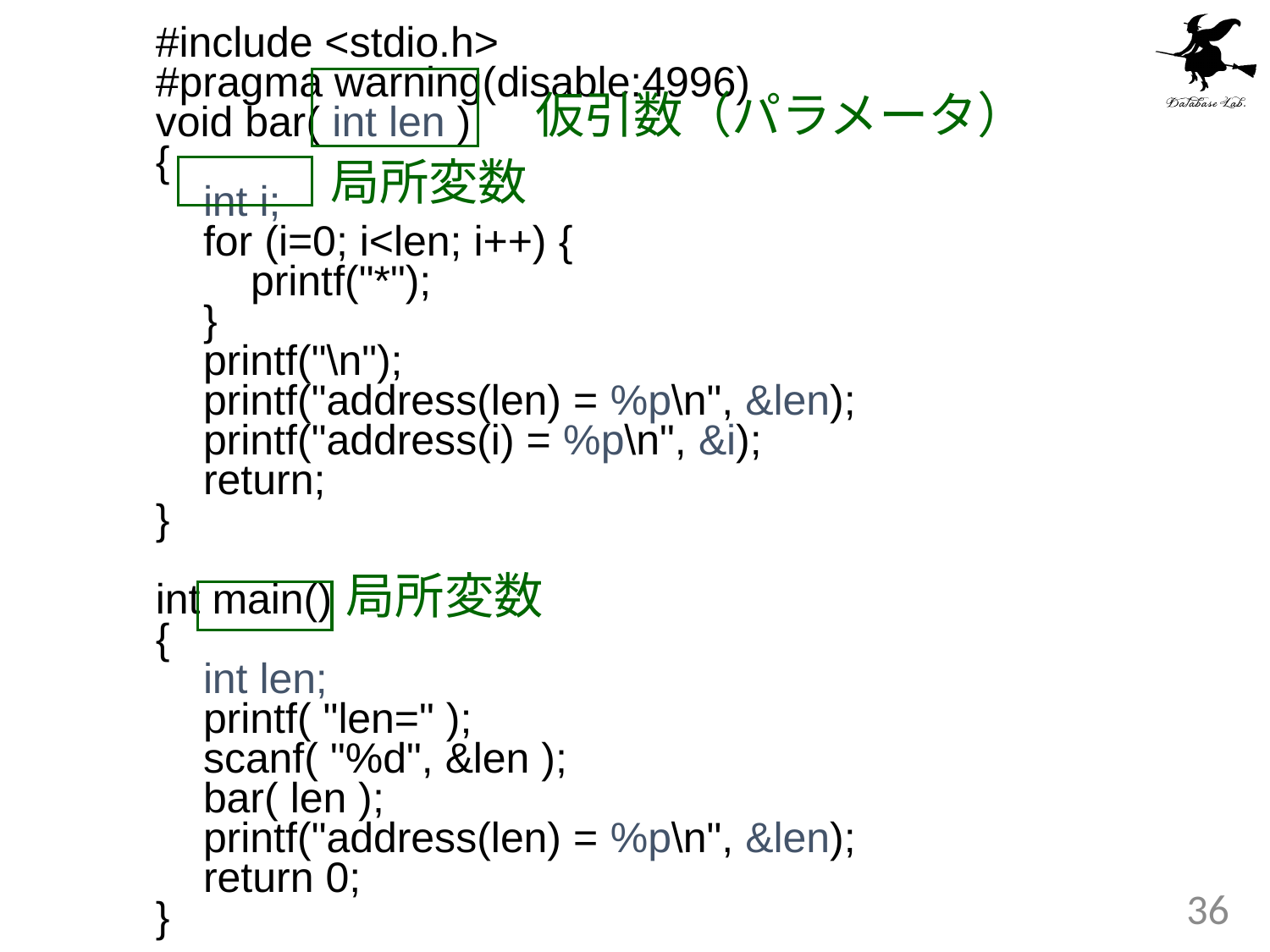

#include <stdio.h>
#pragma warning(disable:4996)
void bar( int len )
{
    int i;
    for (i=0; i<len; i++) {
        printf("*");
    }
    printf("\n");
    printf("address(len) = %p\n", &len);
    printf("address(i) = %p\n", &i);
    return;
}

int main()
{
    int len;
    printf( "len=" );
    scanf( "%d", &len );
    bar( len );
    printf("address(len) = %p\n", &len);
    return 0;
}

仮引数（パラメータ）
局所変数

局所変数

36